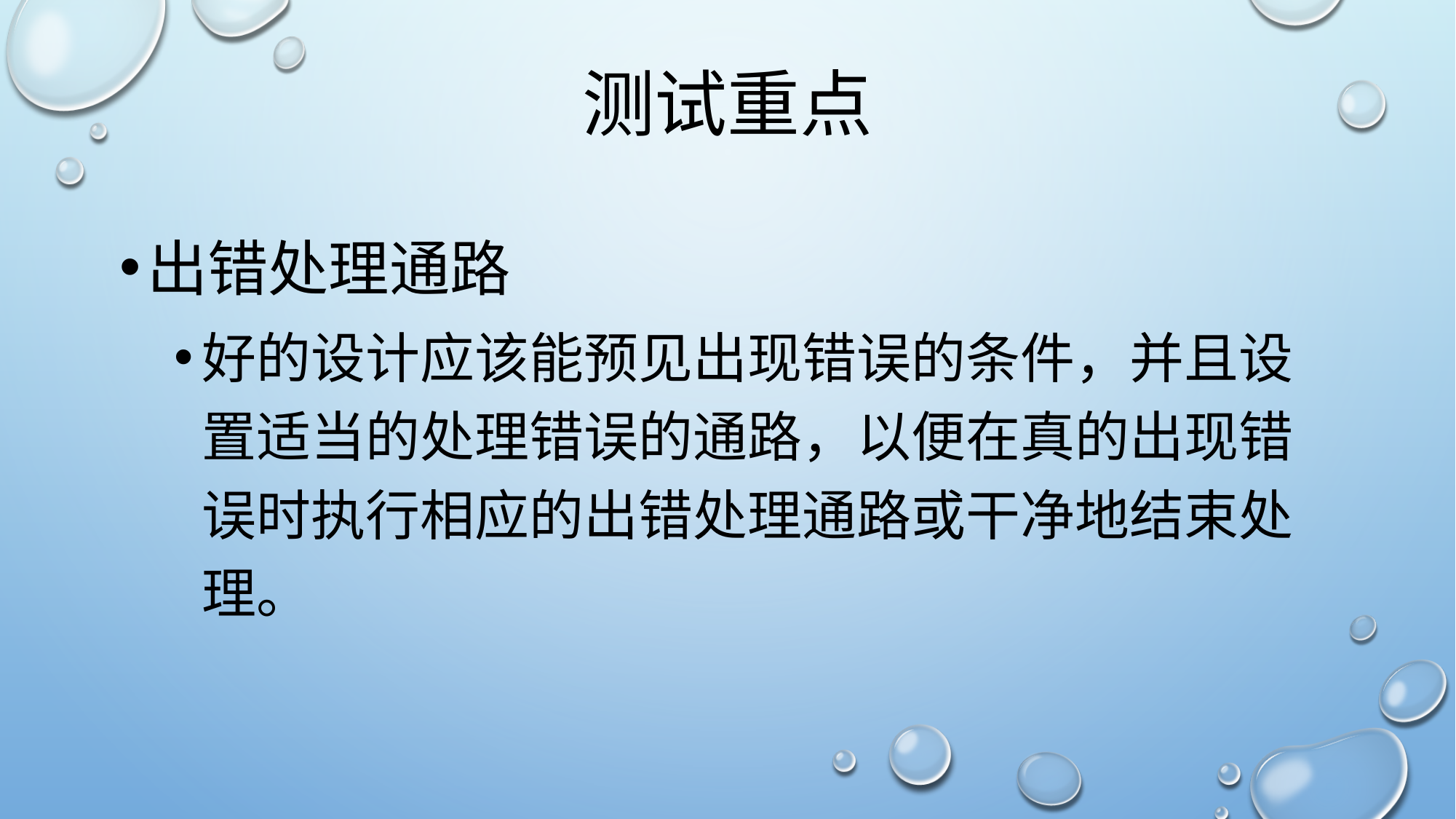

# 测试重点
出错处理通路
好的设计应该能预见出现错误的条件，并且设置适当的处理错误的通路，以便在真的出现错误时执行相应的出错处理通路或干净地结束处理。